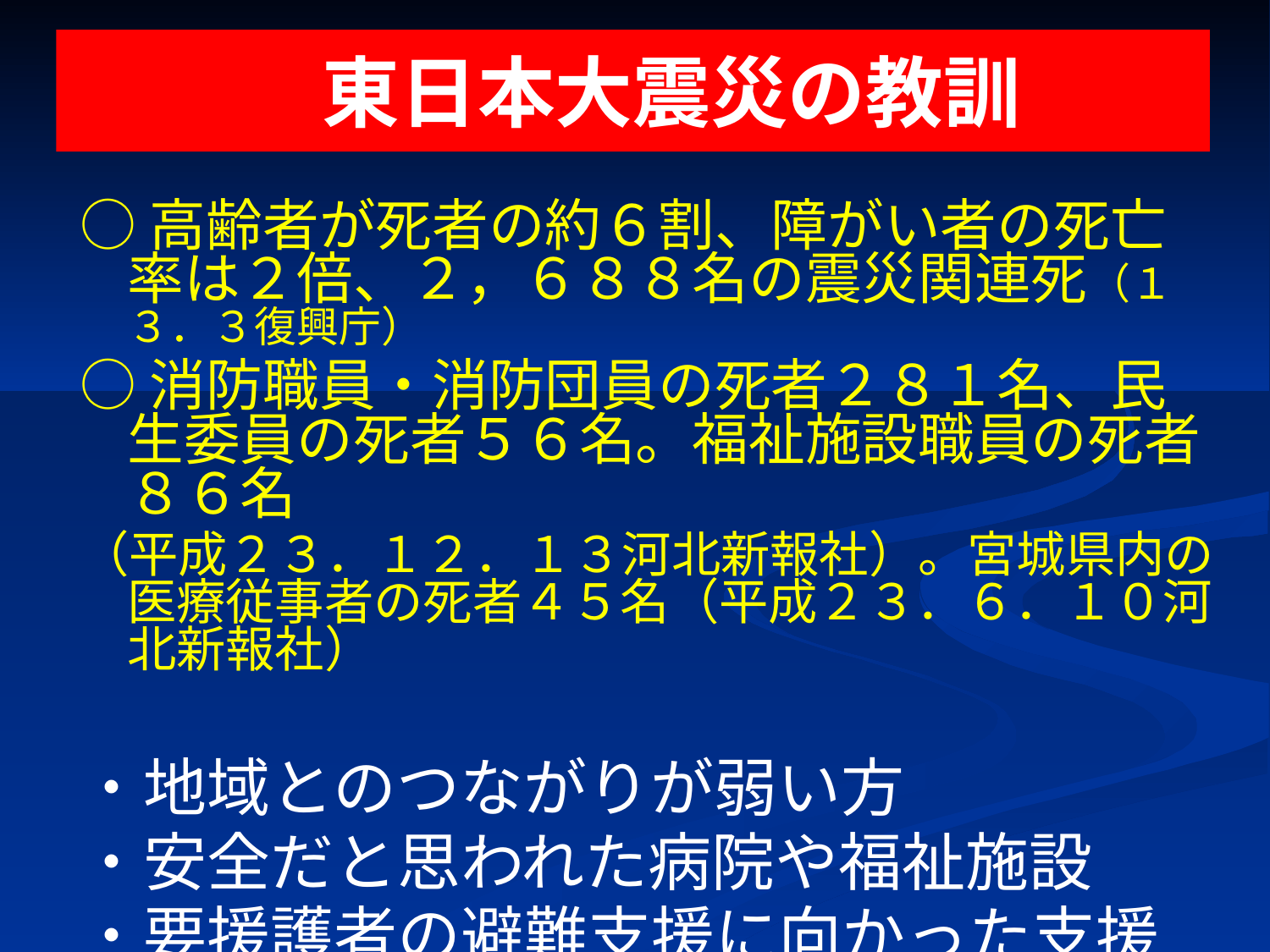

東日本大震災の教訓
○高齢者が死者の約６割、障がい者の死亡率は２倍、２，６８８名の震災関連死（１３．３復興庁）
○消防職員・消防団員の死者２８１名、民生委員の死者５６名。福祉施設職員の死者８６名
（平成２３．１２．１３河北新報社）。宮城県内の医療従事者の死者４５名（平成２３．６．１０河北新報社）

・地域とのつながりが弱い方
・安全だと思われた病院や福祉施設
・要援護者の避難支援に向かった支援者
・移動中、避難所や福祉避難所で衰弱